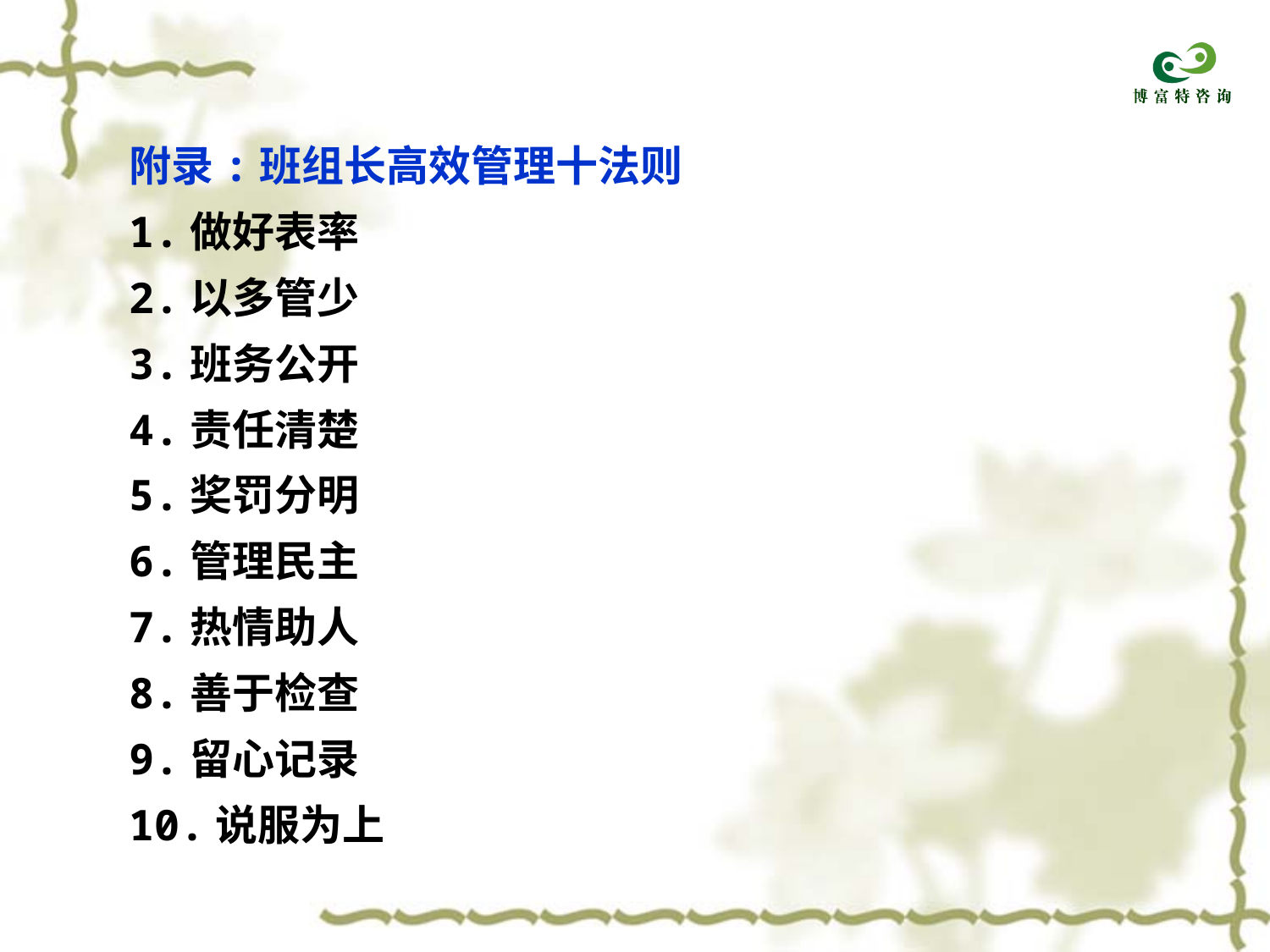

附录:班组长高效管理十法则
1.做好表率
2.以多管少
3.班务公开
4.责任清楚
5.奖罚分明
6.管理民主
7.热情助人
8.善于检查
9.留心记录
10.说服为上